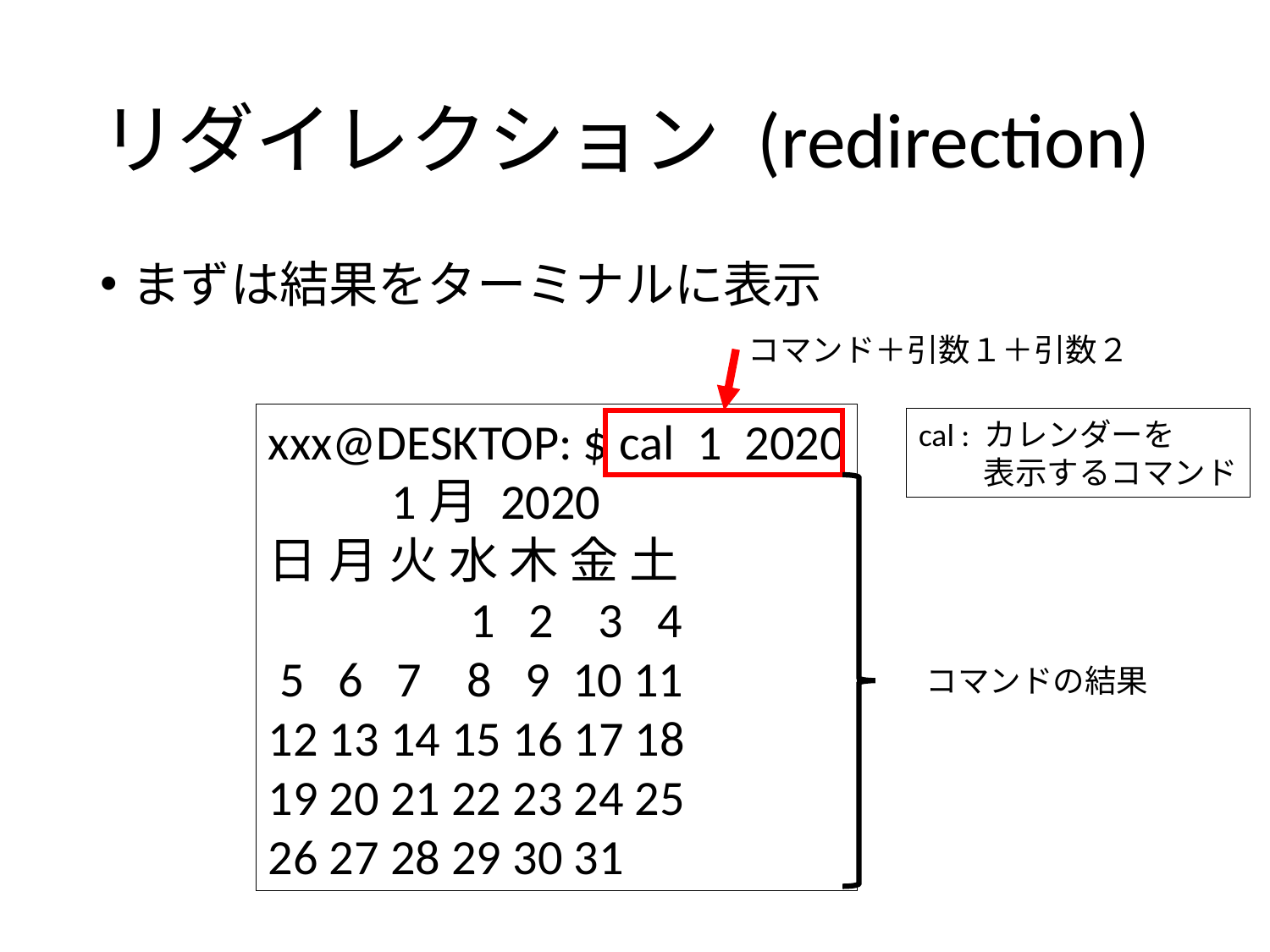

# リダイレクション (redirection)
まずは結果をターミナルに表示
コマンド＋引数１＋引数２
xxx@DESKTOP: $ cal  1  2020
           1月 2020
日 月 火 水 木 金 土
                  1   2    3   4
 5   6   7    8   9  10 11
12 13 14 15 16 17 18
19 20 21 22 23 24 25
26 27 28 29 30 31
cal : カレンダーを
        表示するコマンド

コマンドの結果